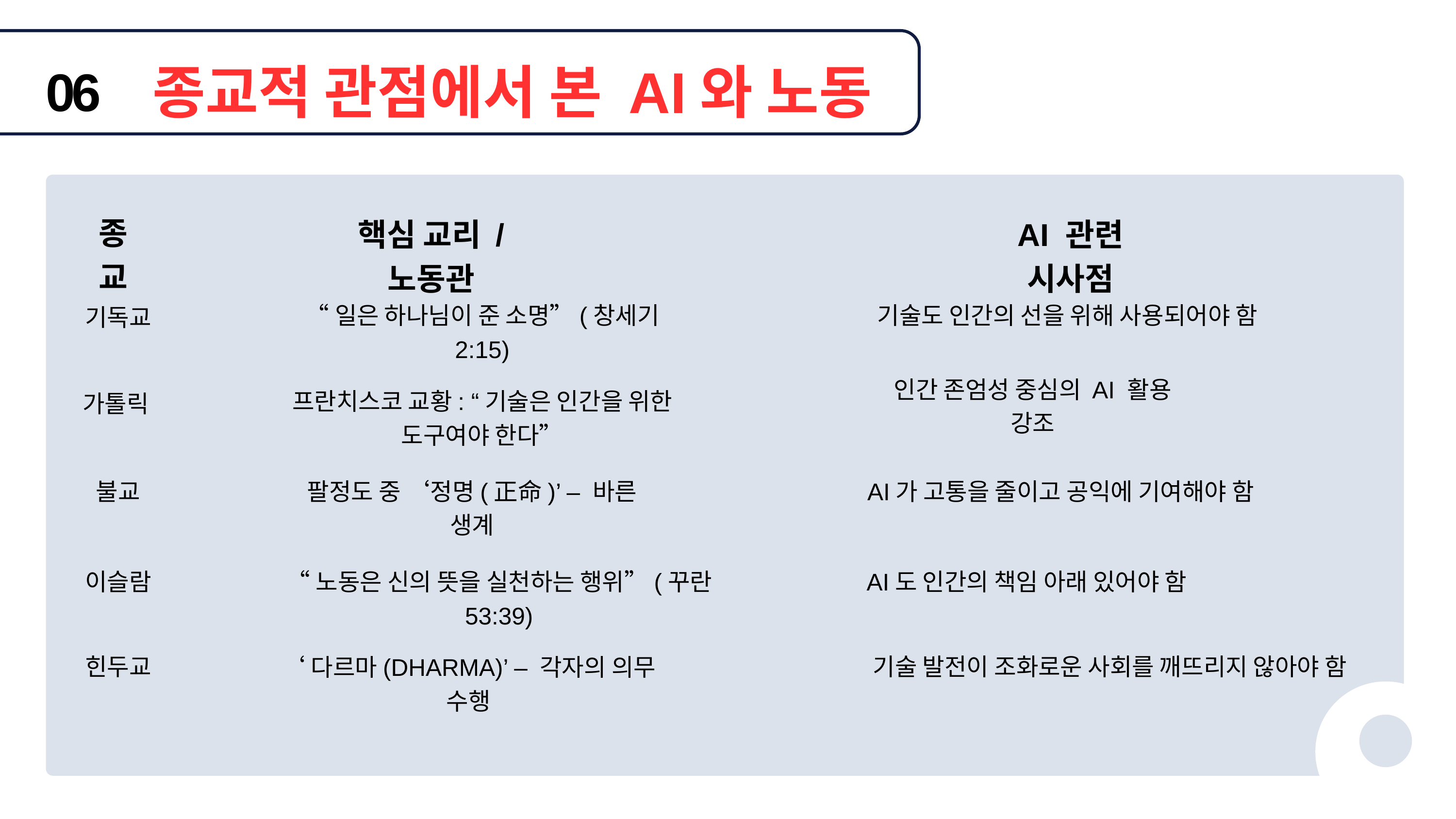

종교적 관점에서 본 AI와 노동
06

종교
핵심 교리 / 노동관
AI 관련 시사점
“일은 하나님이 준 소명”(창세기 2:15)
기술도 인간의 선을 위해 사용되어야 함
기독교
인간 존엄성 중심의 AI 활용 강조
프란치스코 교황: “기술은 인간을 위한 도구여야 한다”
가톨릭
불교
팔정도 중 ‘정명(正命)’ – 바른 생계
AI가 고통을 줄이고 공익에 기여해야 함
이슬람
“노동은 신의 뜻을 실천하는 행위”(꾸란 53:39)
AI도 인간의 책임 아래 있어야 함
힌두교
기술 발전이 조화로운 사회를 깨뜨리지 않아야 함
‘다르마(DHARMA)’ – 각자의 의무 수행